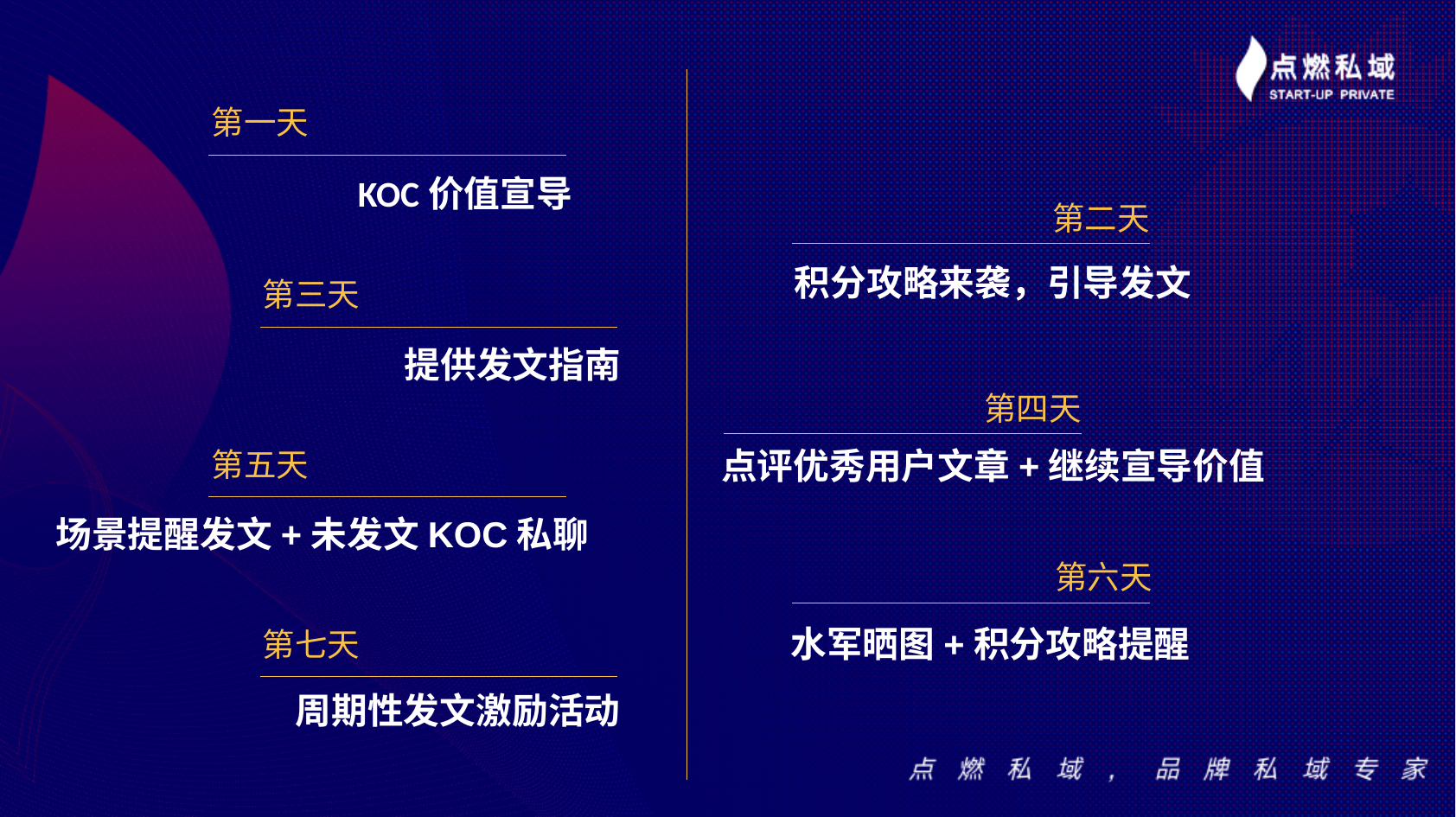

第一天
KOC价值宣导
第二天
积分攻略来袭，引导发文
第三天
提供发文指南
第四天
点评优秀用户文章+继续宣导价值
第五天
场景提醒发文+未发文KOC私聊
第六天
水军晒图+积分攻略提醒
第七天
周期性发文激励活动